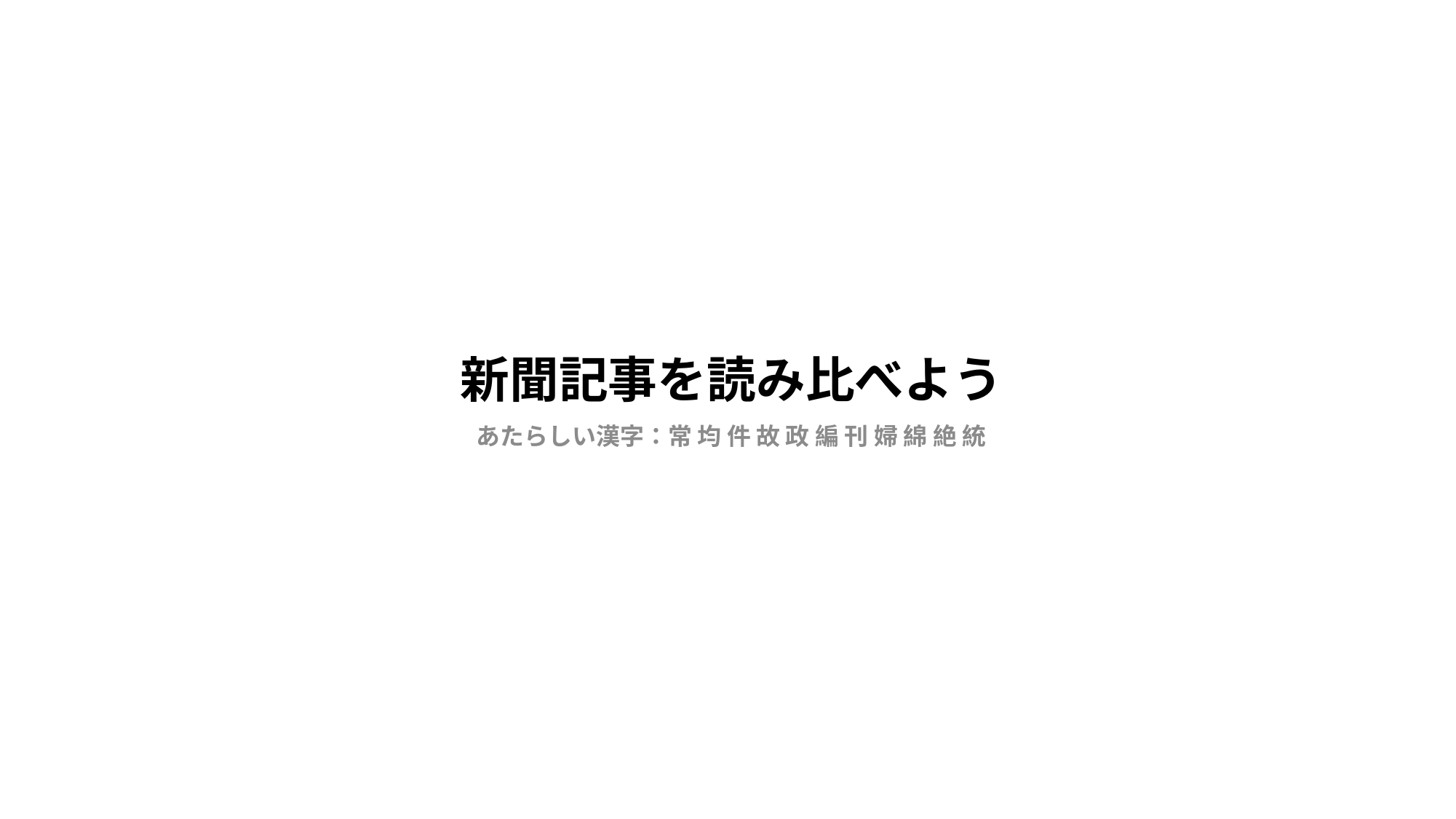

# 新聞記事を読み比べよう
あたらしい漢字：常 均 件 故 政 編 刊 婦 綿 絶 統